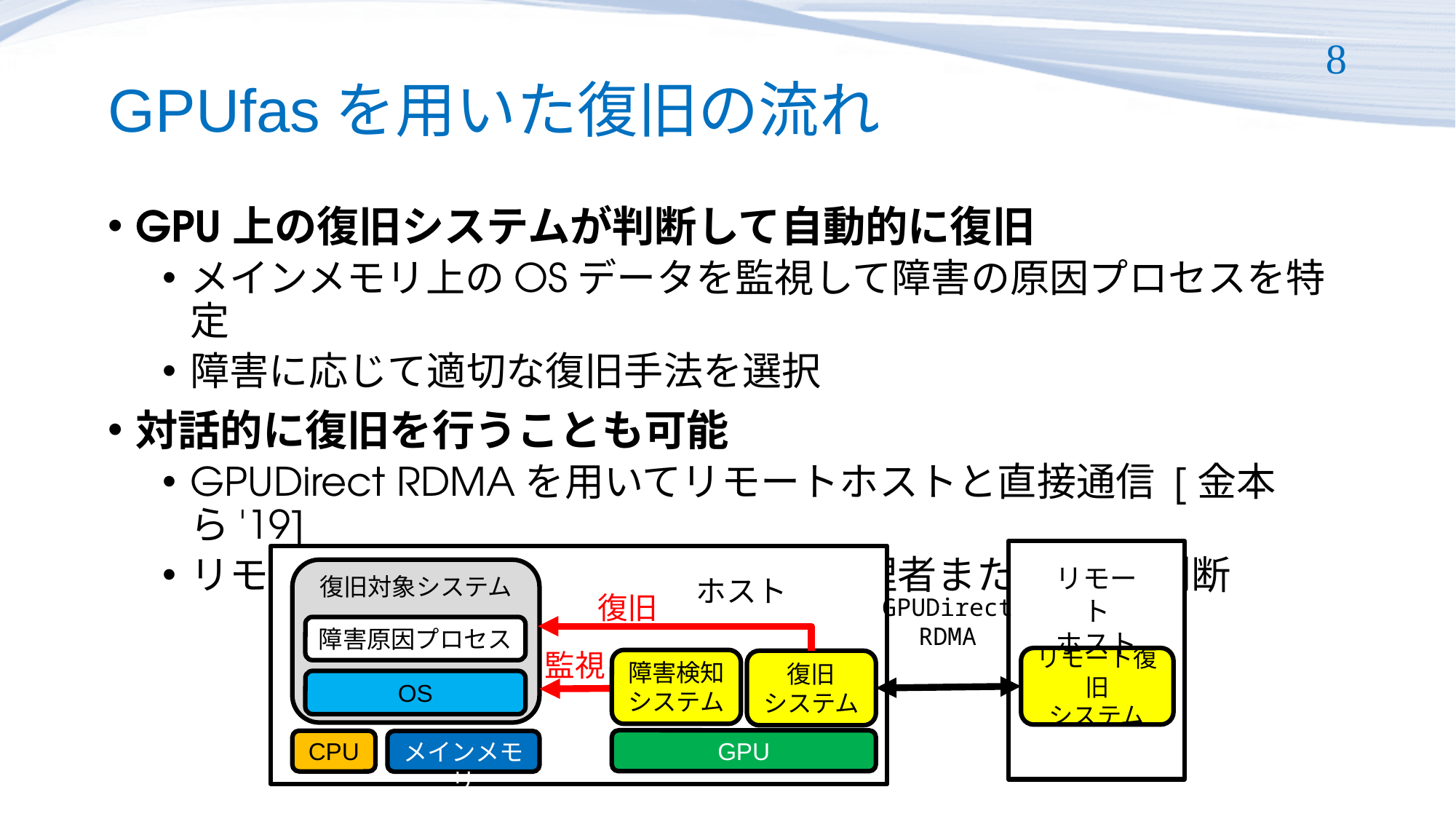

# GPUfasを用いた復旧の流れ
8
GPU上の復旧システムが判断して自動的に復旧
メインメモリ上のOSデータを監視して障害の原因プロセスを特定
障害に応じて適切な復旧手法を選択
対話的に復旧を行うことも可能
GPUDirect RDMAを用いてリモートホストと直接通信 [金本ら'19]
リモートホストに検知結果を送り，管理者またはAIが判断

リモート
ホスト
復旧対象システム
ホスト
復旧
GPUDirect
RDMA
障害原因プロセス
監視
リモート復旧
システム
障害検知
システム
復旧
システム
OS
GPU
CPU
メインメモリ